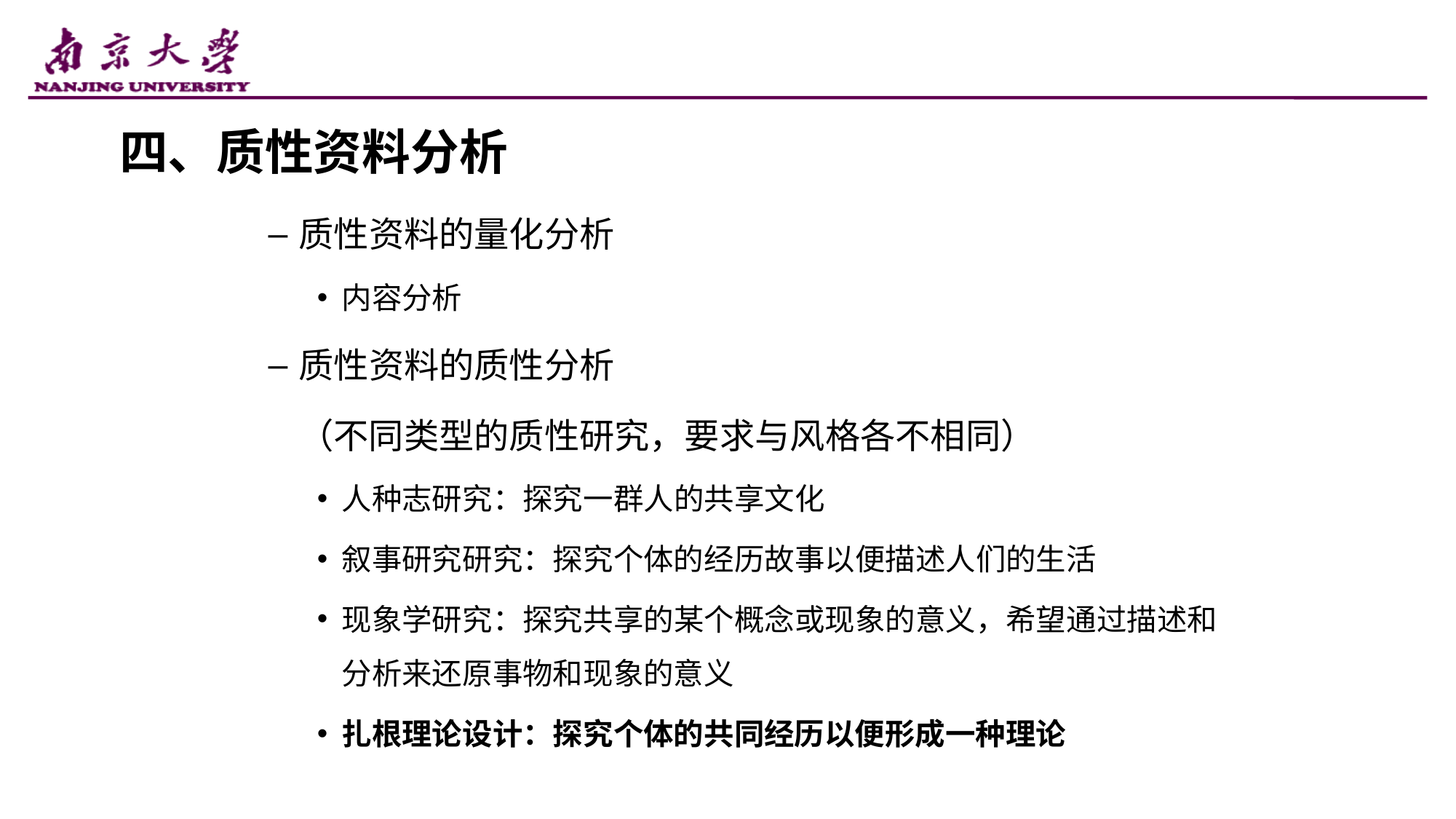

四、质性资料分析
质性资料的量化分析
内容分析
质性资料的质性分析
   （不同类型的质性研究，要求与风格各不相同）
人种志研究：探究一群人的共享文化
叙事研究研究：探究个体的经历故事以便描述人们的生活
现象学研究：探究共享的某个概念或现象的意义，希望通过描述和分析来还原事物和现象的意义
扎根理论设计：探究个体的共同经历以便形成一种理论